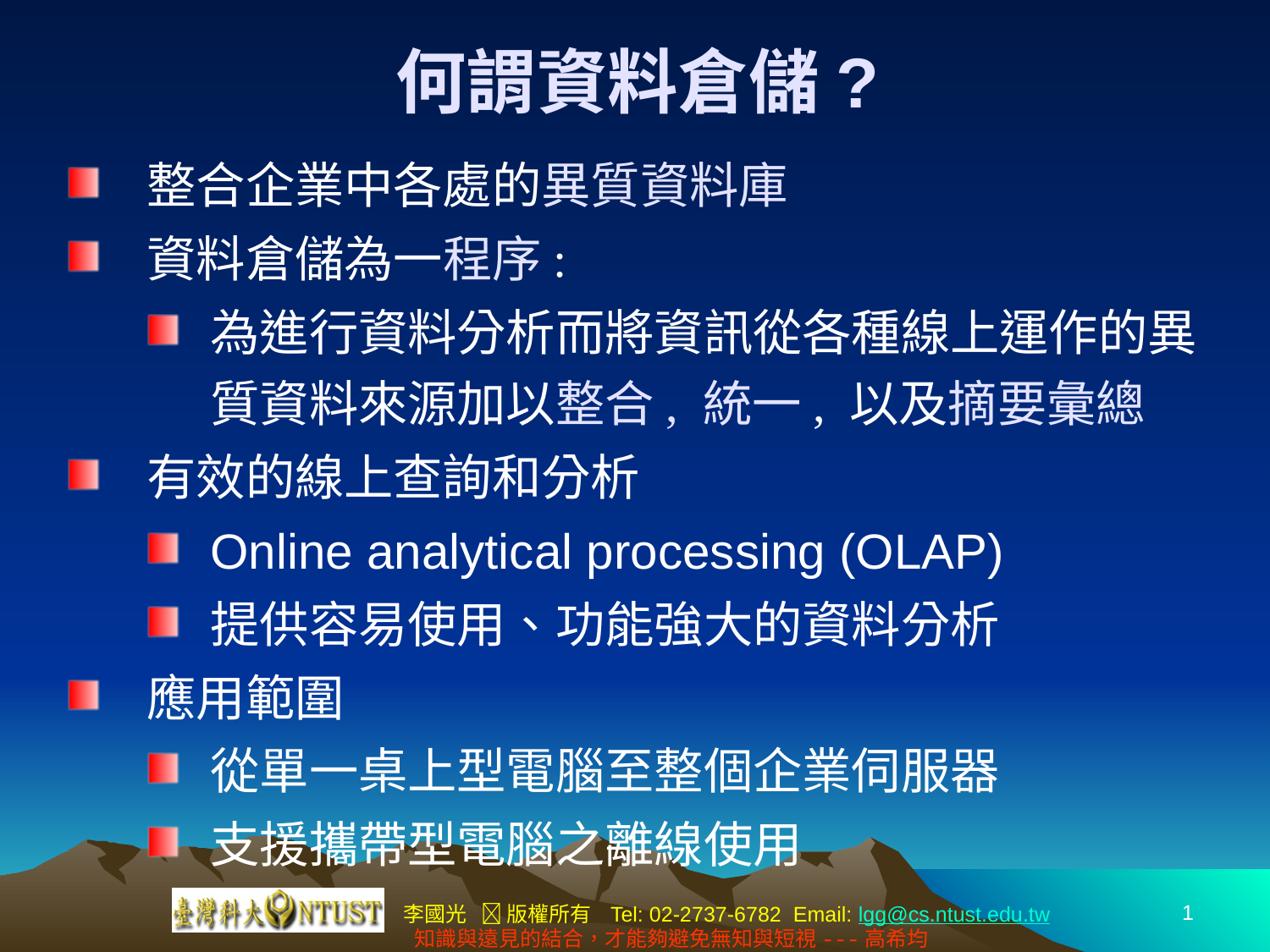

# 何謂資料倉儲?
整合企業中各處的異質資料庫
資料倉儲為一程序:
為進行資料分析而將資訊從各種線上運作的異質資料來源加以整合, 統一, 以及摘要彙總
有效的線上查詢和分析
Online analytical processing (OLAP)
提供容易使用、功能強大的資料分析
應用範圍
從單一桌上型電腦至整個企業伺服器
支援攜帶型電腦之離線使用
1